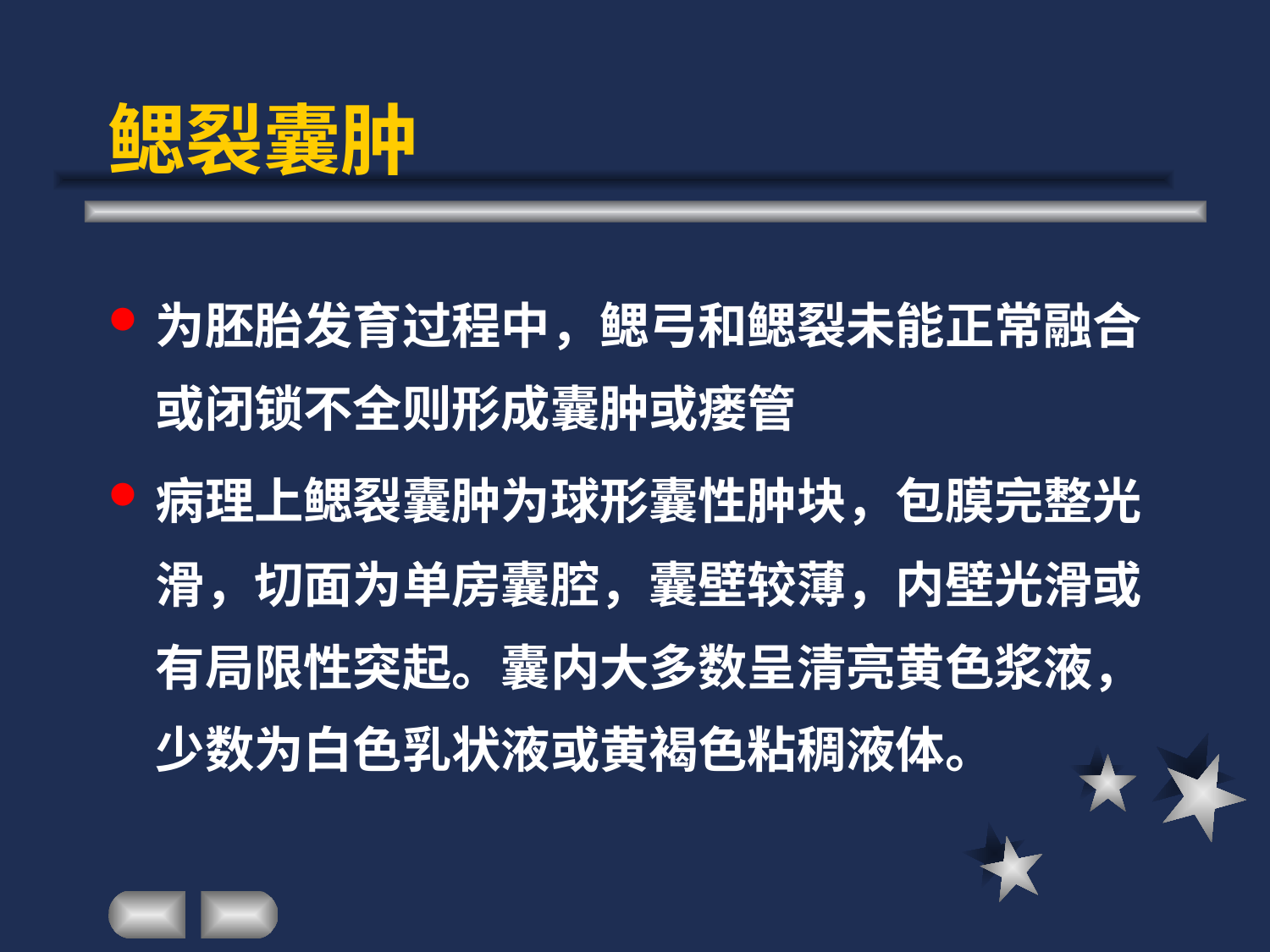

# 鳃裂囊肿
为胚胎发育过程中，鳃弓和鳃裂未能正常融合或闭锁不全则形成囊肿或瘘管
病理上鳃裂囊肿为球形囊性肿块，包膜完整光滑，切面为单房囊腔，囊壁较薄，内壁光滑或有局限性突起。囊内大多数呈清亮黄色浆液，少数为白色乳状液或黄褐色粘稠液体。